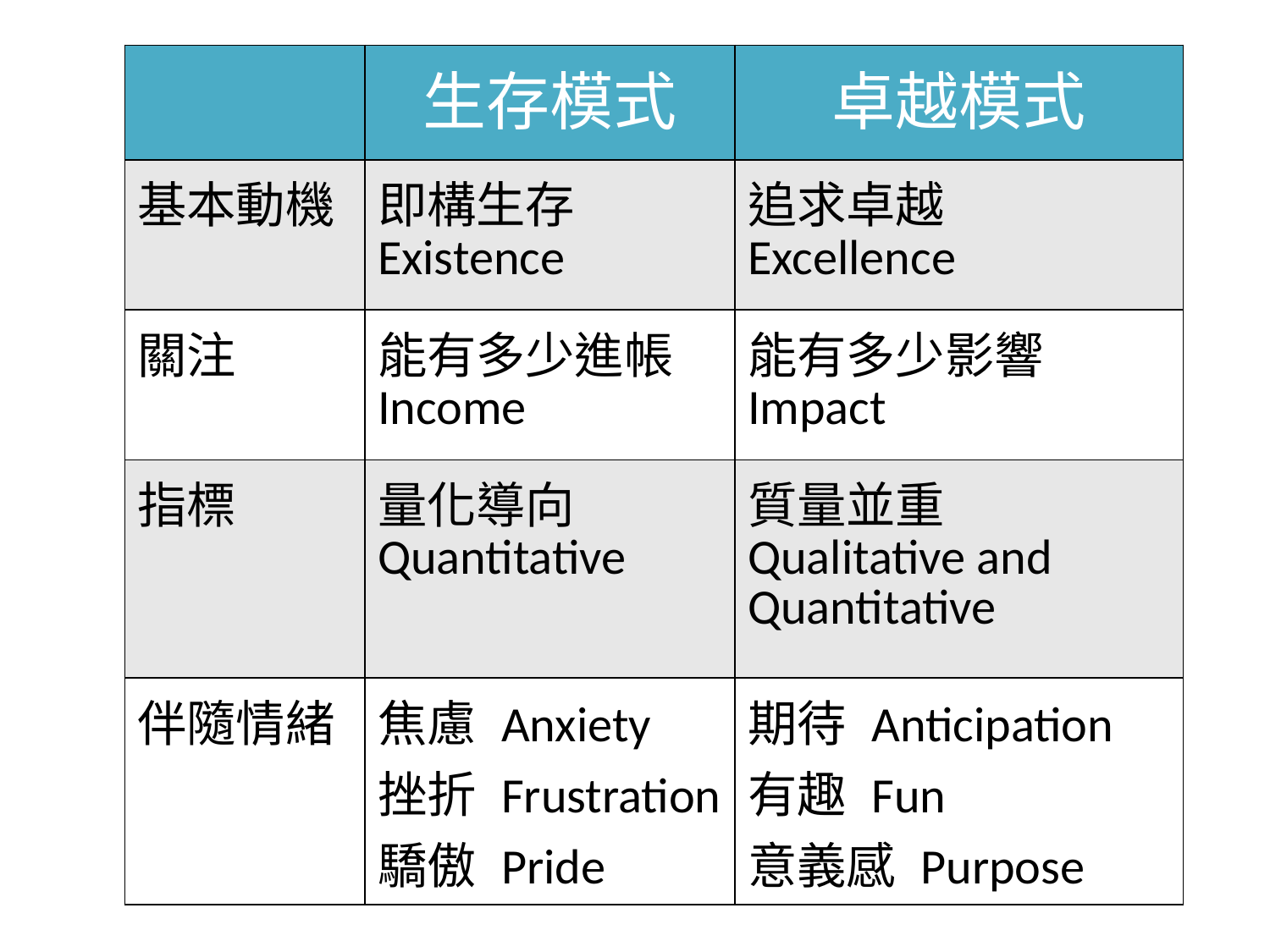

|  | 生存模式 | 卓越模式 |
| --- | --- | --- |
| 基本動機 | 即構生存 Existence | 追求卓越 Excellence |
| 關注 | 能有多少進帳 Income | 能有多少影響 Impact |
| 指標 | 量化導向 Quantitative | 質量並重 Qualitative and Quantitative |
| 伴隨情緒 | 焦慮 Anxiety 挫折 Frustration 驕傲 Pride | 期待 Anticipation 有趣 Fun 意義感 Purpose |